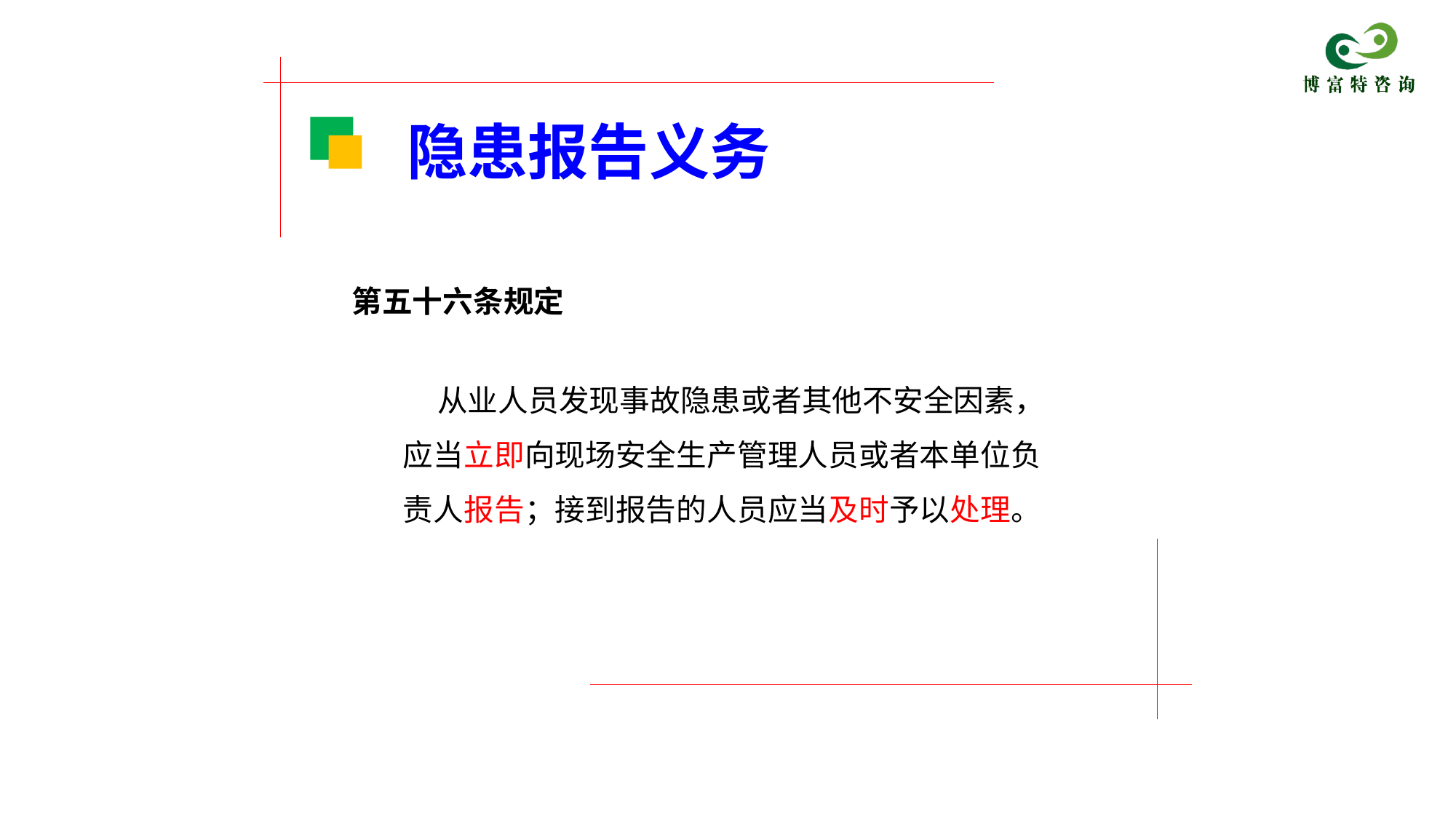

隐患报告义务

第五十六条规定
    从业人员发现事故隐患或者其他不安全因素，
应当立即向现场安全生产管理人员或者本单位负
责人报告；接到报告的人员应当及时予以处理。